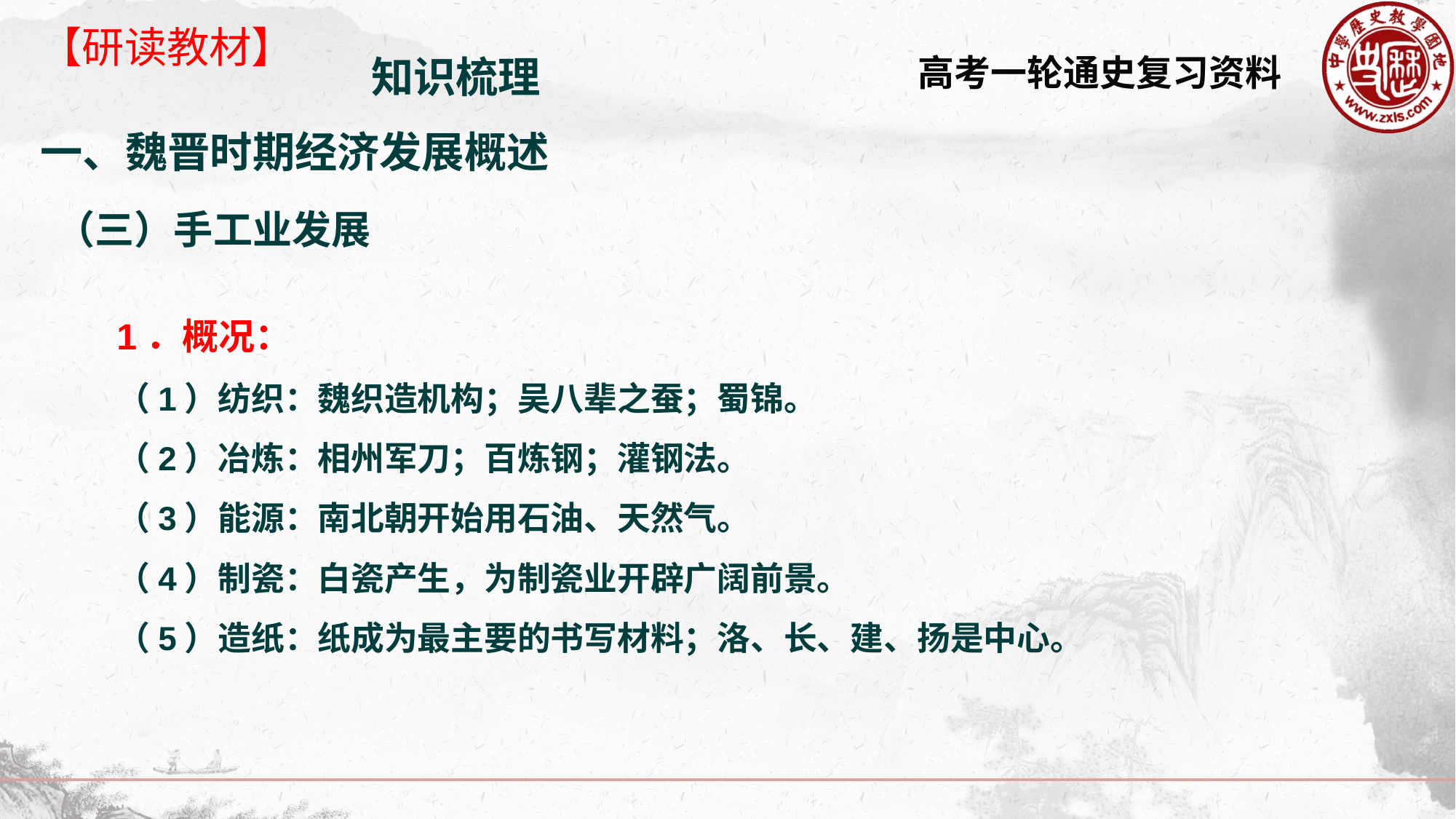

【研读教材】
知识梳理
一、魏晋时期经济发展概述
（三）手工业发展
1．概况：
（1）纺织：魏织造机构；吴八辈之蚕；蜀锦。
（2）冶炼：相州军刀；百炼钢；灌钢法。
（3）能源：南北朝开始用石油、天然气。
（4）制瓷：白瓷产生，为制瓷业开辟广阔前景。
（5）造纸：纸成为最主要的书写材料；洛、长、建、扬是中心。